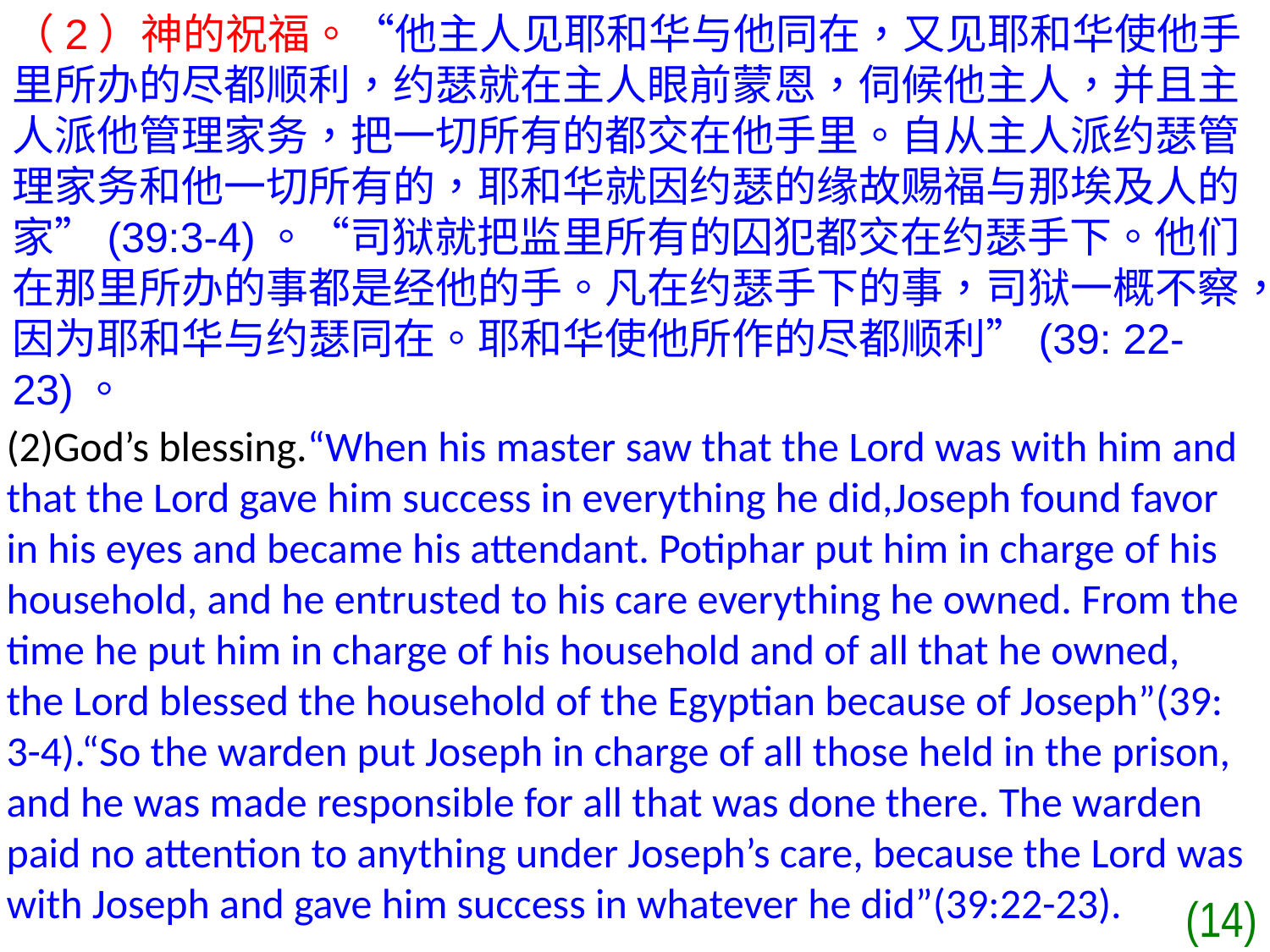

（2）神的祝福。“他主人见耶和华与他同在，又见耶和华使他手里所办的尽都顺利，约瑟就在主人眼前蒙恩，伺候他主人，并且主人派他管理家务，把一切所有的都交在他手里。自从主人派约瑟管理家务和他一切所有的，耶和华就因约瑟的缘故赐福与那埃及人的家”(39:3-4)。“司狱就把监里所有的囚犯都交在约瑟手下。他们在那里所办的事都是经他的手。凡在约瑟手下的事，司狱一概不察，因为耶和华与约瑟同在。耶和华使他所作的尽都顺利”(39: 22-23)。
(2)God’s blessing.“When his master saw that the Lord was with him and that the Lord gave him success in everything he did,Joseph found favor in his eyes and became his attendant. Potiphar put him in charge of his household, and he entrusted to his care everything he owned. From the time he put him in charge of his household and of all that he owned, the Lord blessed the household of the Egyptian because of Joseph”(39: 3-4).“So the warden put Joseph in charge of all those held in the prison, and he was made responsible for all that was done there. The warden paid no attention to anything under Joseph’s care, because the Lord was with Joseph and gave him success in whatever he did”(39:22-23).
(14)